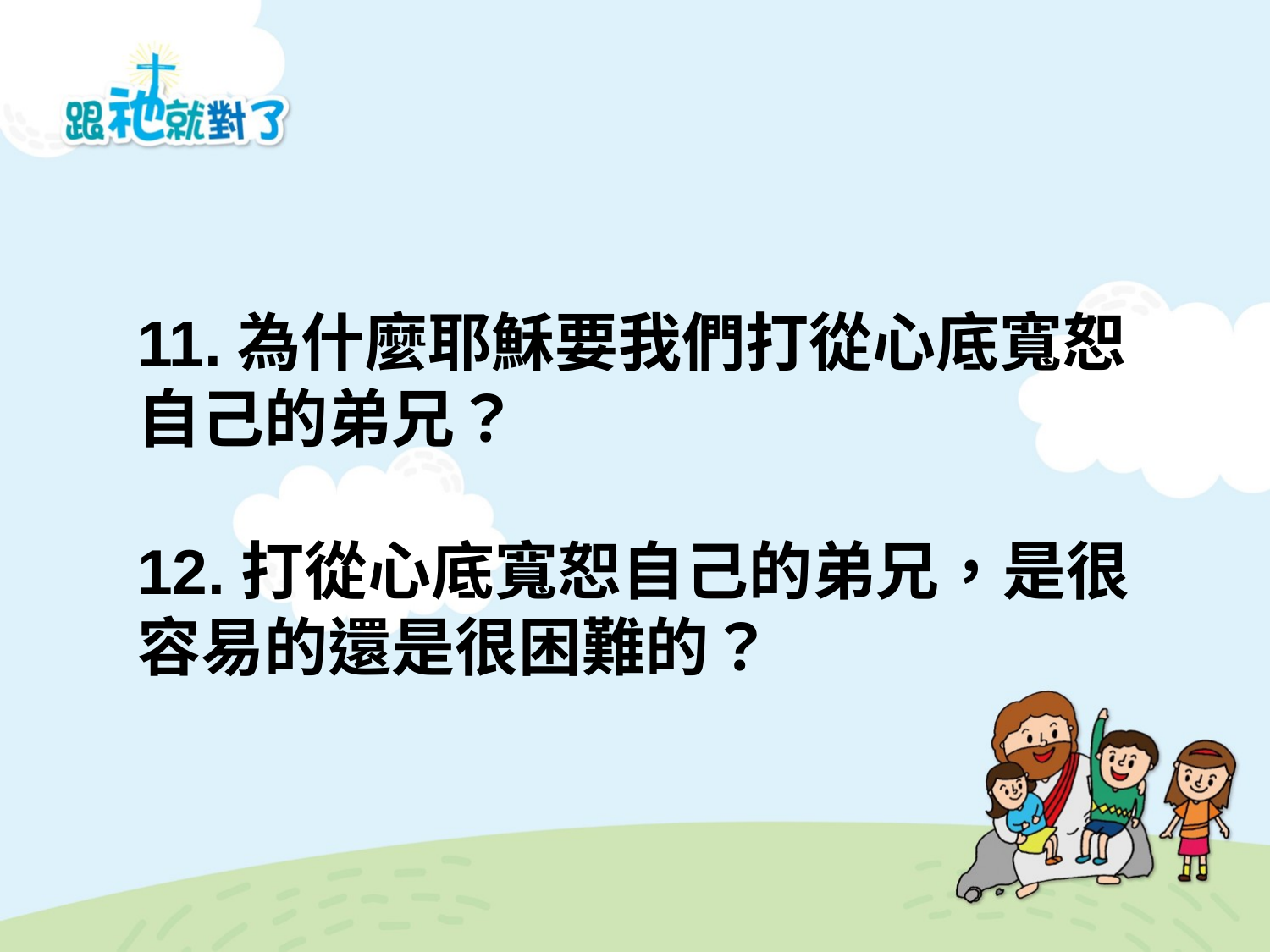

11.為什麼耶穌要我們打從心底寬恕自己的弟兄？

12.打從心底寬恕自己的弟兄，是很容易的還是很困難的？